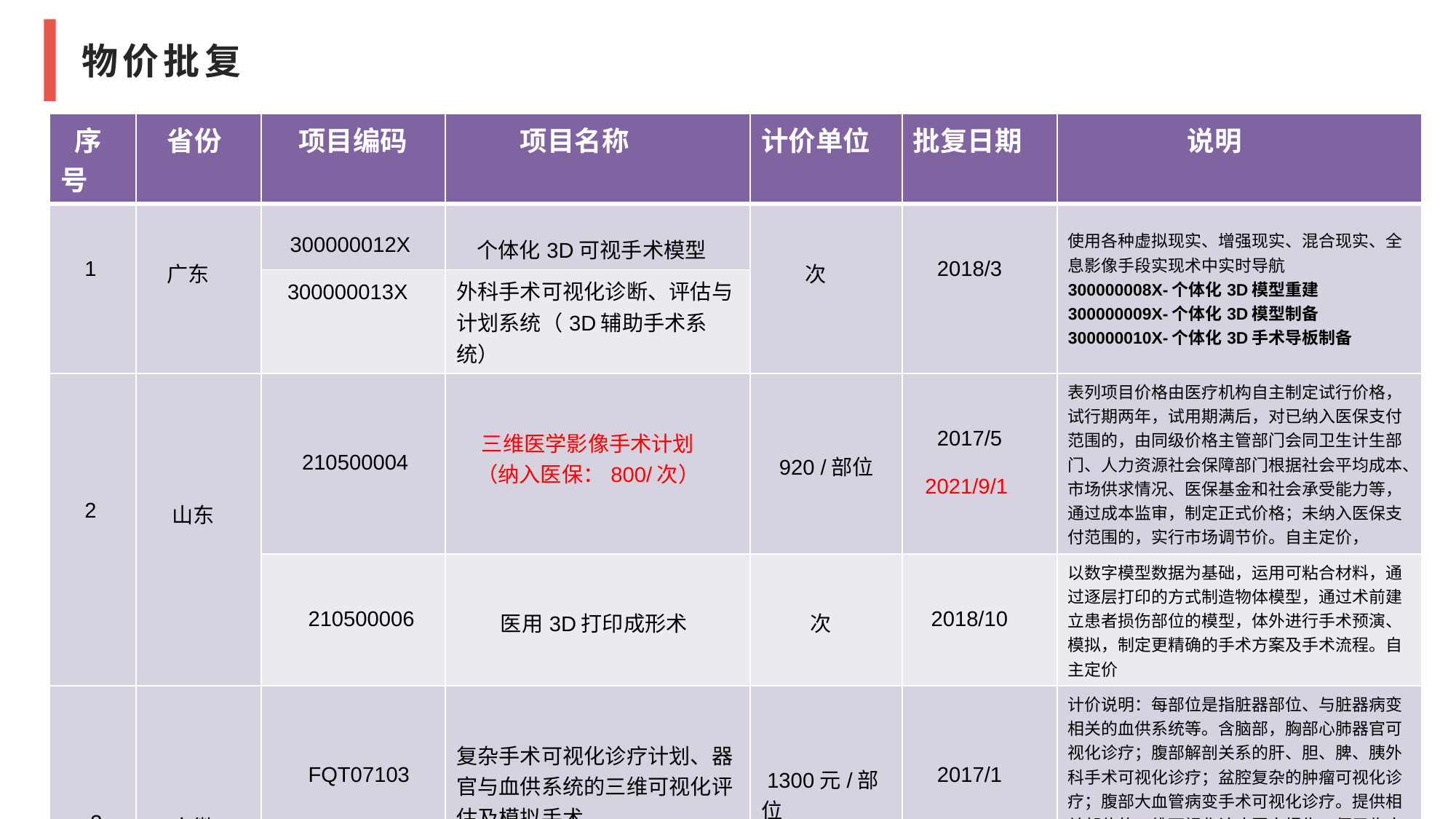

物价批复
| 序号 | 省份 | 项目编码 | 项目名称 | 计价单位 | 批复日期 | 说明 |
| --- | --- | --- | --- | --- | --- | --- |
| 1 | 广东 | 300000012X | 个体化3D可视手术模型 | 次 | 2018/3 | 使用各种虚拟现实、增强现实、混合现实、全息影像手段实现术中实时导航 300000008X-个体化3D模型重建300000009X-个体化3D模型制备300000010X-个体化3D手术导板制备 |
|  |  | 300000013X | 外科手术可视化诊断、评估与计划系统（3D辅助手术系统） |  |  |  |
| 2 | 山东 | 210500004 | 三维医学影像手术计划 （纳入医保：800/次） | 920 /部位 | 2017/5 2021/9/1 | 表列项目价格由医疗机构自主制定试行价格，试行期两年，试用期满后，对已纳入医保支付范围的，由同级价格主管部门会同卫生计生部门、人力资源社会保障部门根据社会平均成本、市场供求情况、医保基金和社会承受能力等，通过成本监审，制定正式价格；未纳入医保支付范围的，实行市场调节价。自主定价， |
|  |  | 210500006 | 医用3D打印成形术 | 次 | 2018/10 | 以数字模型数据为基础，运用可粘合材料，通过逐层打印的方式制造物体模型，通过术前建立患者损伤部位的模型，体外进行手术预演、模拟，制定更精确的手术方案及手术流程。自主定价 |
| 3 | 安徽 | FQT07103 | 复杂手术可视化诊疗计划、器官与血供系统的三维可视化评估及模拟手术 | 1300元/部位 | 2017/1 | 计价说明：每部位是指脏器部位、与脏器病变相关的血供系统等。含脑部，胸部心肺器官可视化诊疗；腹部解剖关系的肝、胆、脾、胰外科手术可视化诊疗；盆腔复杂的肿瘤可视化诊疗；腹部大血管病变手术可视化诊疗。提供相关部位的三维可视化诊疗图文报告，便于临床医生精准诊疗疾病。目前收费3900/次 |
|  |  | HX943702 | 3D打印成形术（纳入医保） | 2108/次 | 2021/11 | 以数字模型数据为基础，运用可粘合材料，通过逐层打印的方式制造物体模型，通过术前建立患者损伤部位的模型，体外进行手术预演、模拟，进而制定更精确的手术方案及手术流程。 |